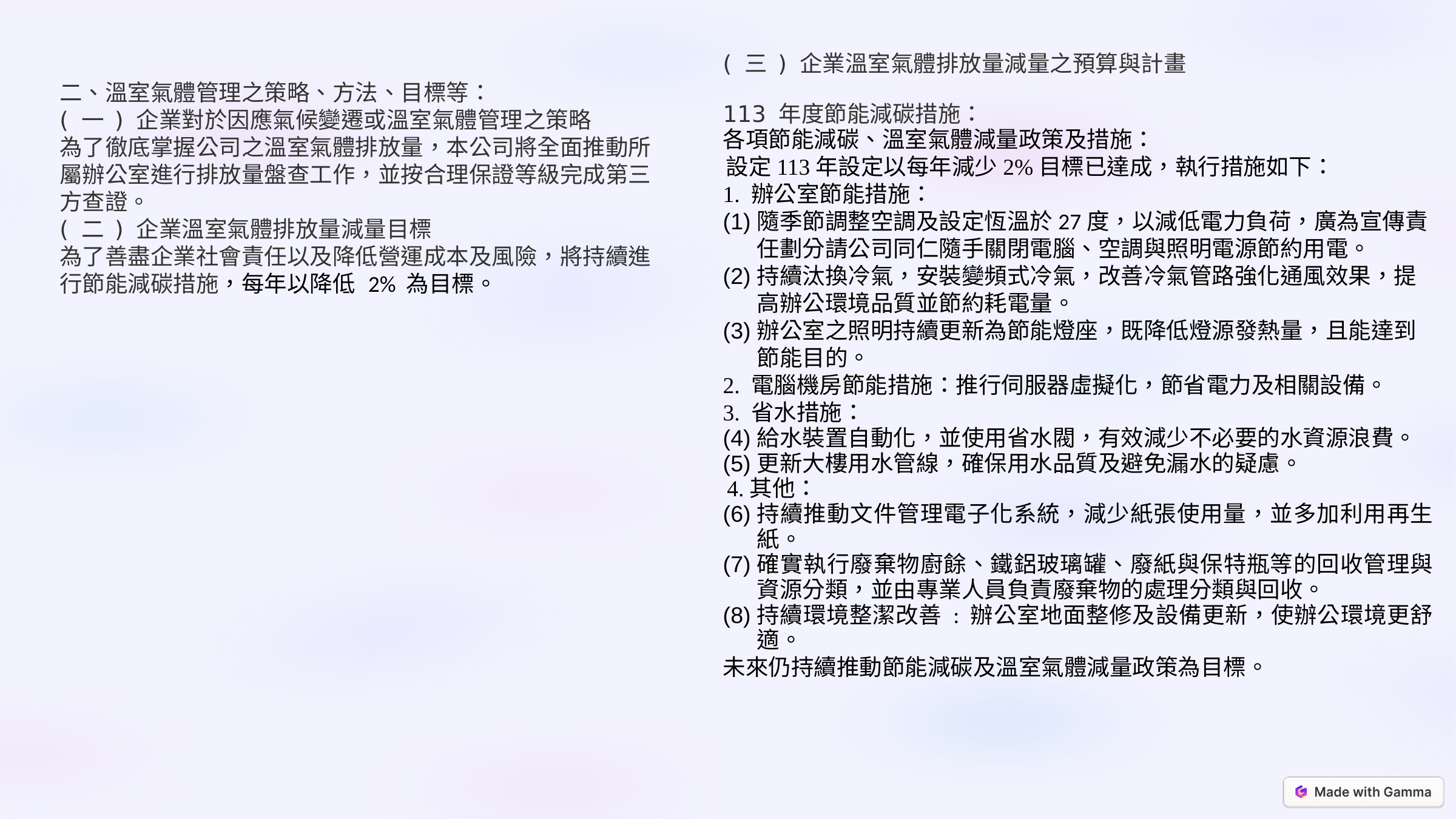

( 三 ) 企業溫室氣體排放量減量之預算與計畫
113 年度節能減碳措施：
各項節能減碳、溫室氣體減量政策及措施：
設定113年設定以每年減少2%目標已達成，執行措施如下：
1. 辦公室節能措施：
隨季節調整空調及設定恆溫於27度，以減低電力負荷，廣為宣傳責任劃分請公司同仁隨手關閉電腦、空調與照明電源節約用電。
持續汰換冷氣，安裝變頻式冷氣，改善冷氣管路強化通風效果，提高辦公環境品質並節約耗電量。
辦公室之照明持續更新為節能燈座，既降低燈源發熱量，且能達到節能目的。
2. 電腦機房節能措施：推行伺服器虛擬化，節省電力及相關設備。
3. 省水措施：
給水裝置自動化，並使用省水閥，有效減少不必要的水資源浪費。
更新大樓用水管線，確保用水品質及避免漏水的疑慮。
4.其他：
持續推動文件管理電子化系統，減少紙張使用量，並多加利用再生紙。
確實執行廢棄物廚餘、鐵鋁玻璃罐、廢紙與保特瓶等的回收管理與資源分類，並由專業人員負責廢棄物的處理分類與回收。
持續環境整潔改善 : 辦公室地面整修及設備更新，使辦公環境更舒適。
未來仍持續推動節能減碳及溫室氣體減量政策為目標。

二、溫室氣體管理之策略、方法、目標等：
( 一 ) 企業對於因應氣候變遷或溫室氣體管理之策略
為了徹底掌握公司之溫室氣體排放量，本公司將全面推動所屬辦公室進行排放量盤查工作，並按合理保證等級完成第三方查證。
( 二 ) 企業溫室氣體排放量減量目標
為了善盡企業社會責任以及降低營運成本及風險，將持續進行節能減碳措施，每年以降低 2% 為目標。